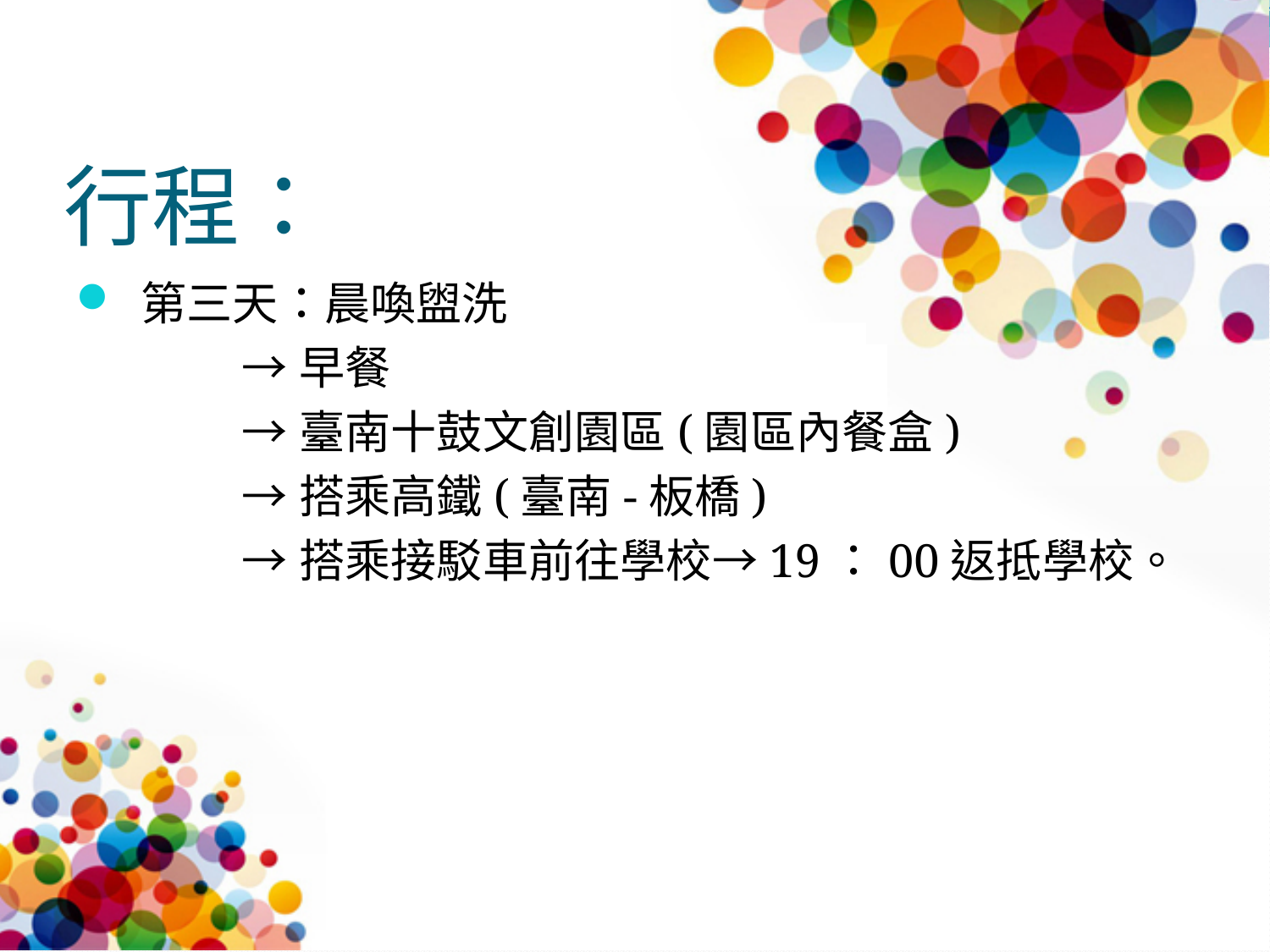

# 行程：
 第三天：晨喚盥洗
                →早餐
                →臺南十鼓文創園區(園區內餐盒)
                →搭乘高鐵(臺南-板橋)
                →搭乘接駁車前往學校→19：00返抵學校。